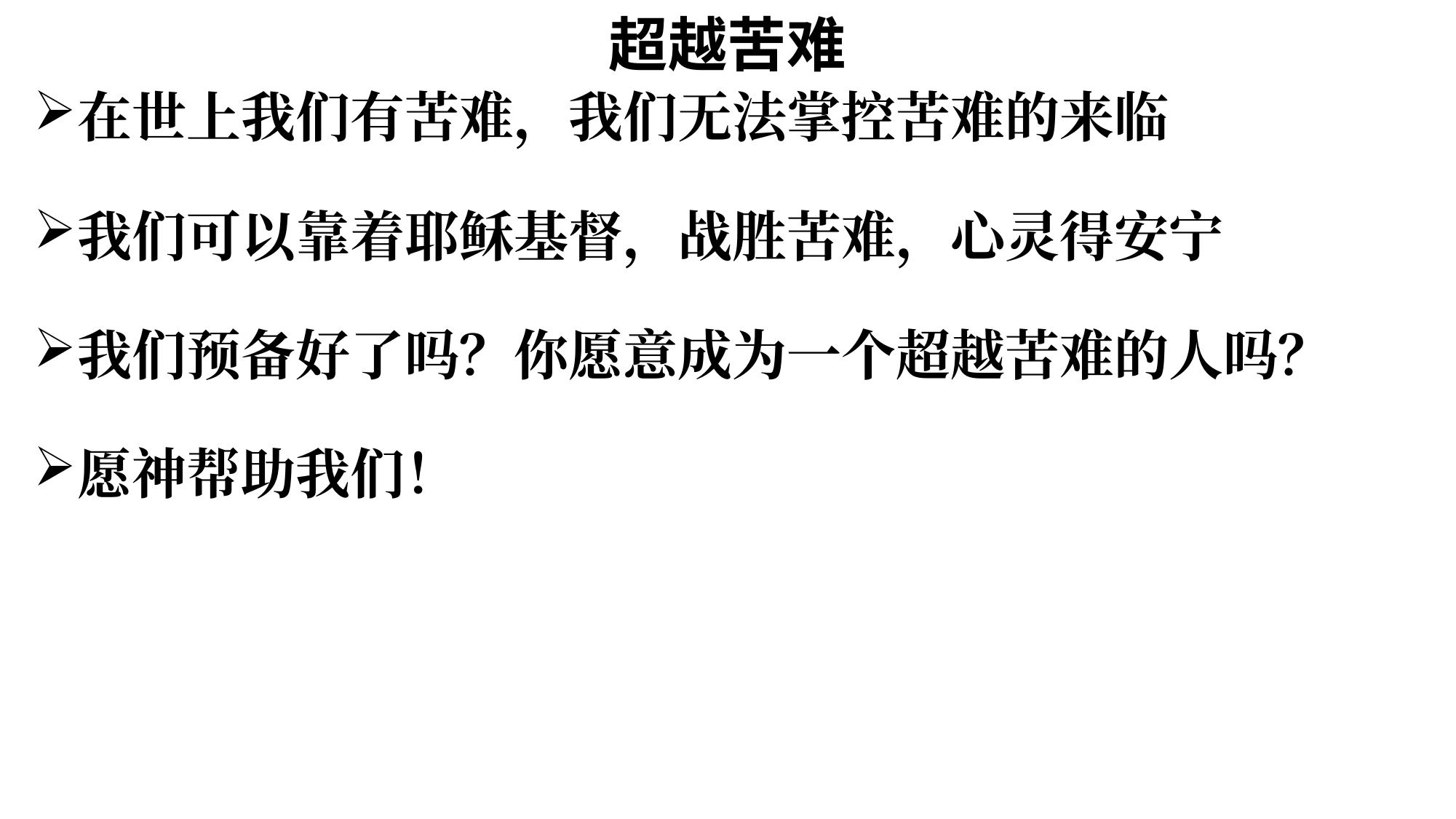

# 超越苦难
在世上我们有苦难，我们无法掌控苦难的来临

我们可以靠着耶稣基督，战胜苦难，心灵得安宁

我们预备好了吗？你愿意成为一个超越苦难的人吗？

愿神帮助我们！